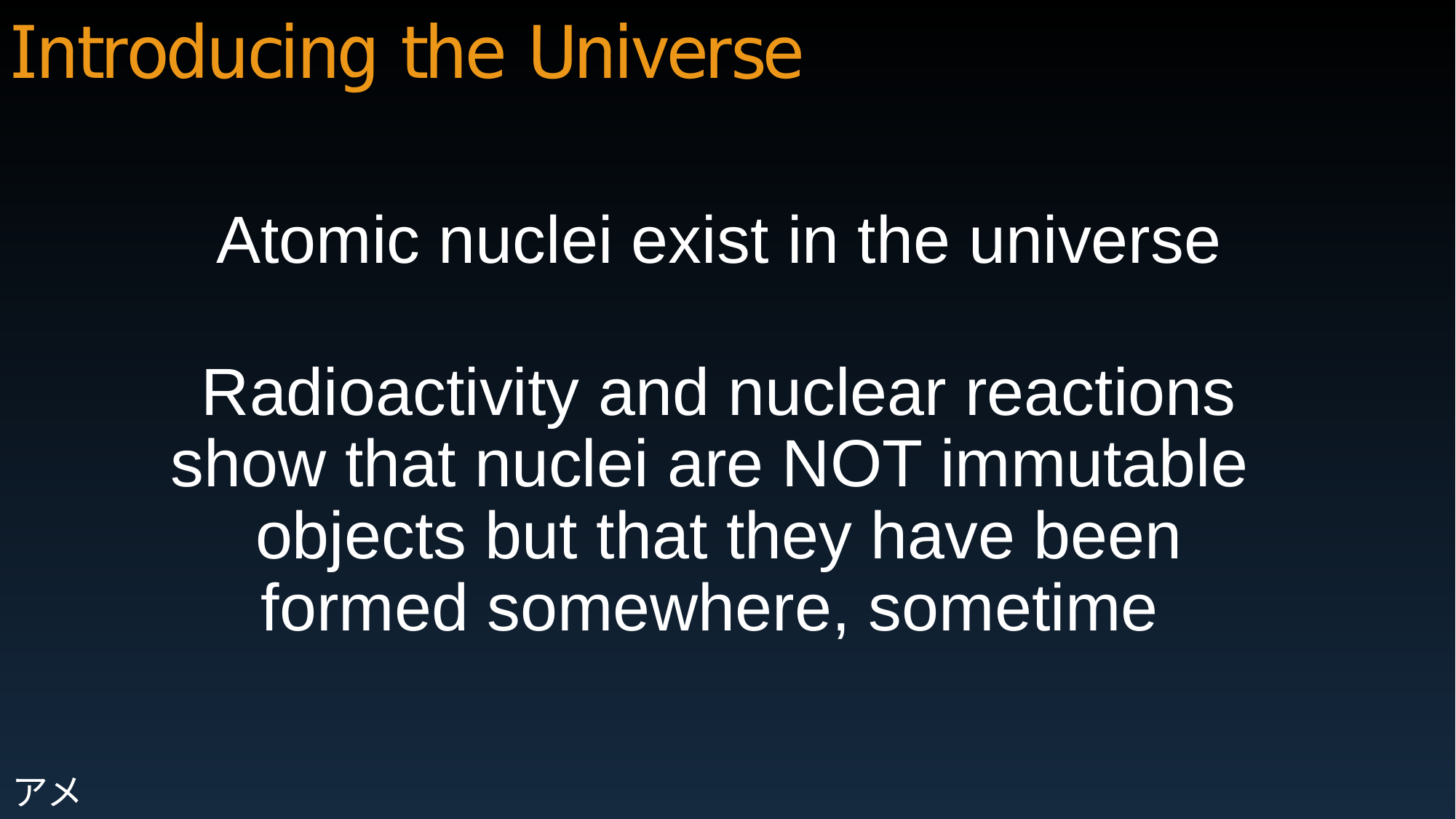

Introducing the Universe
Atomic nuclei exist in the universe
Radioactivity and nuclear reactions show that nuclei are NOT immutable
objects but that they have been formed somewhere, sometime
アメ